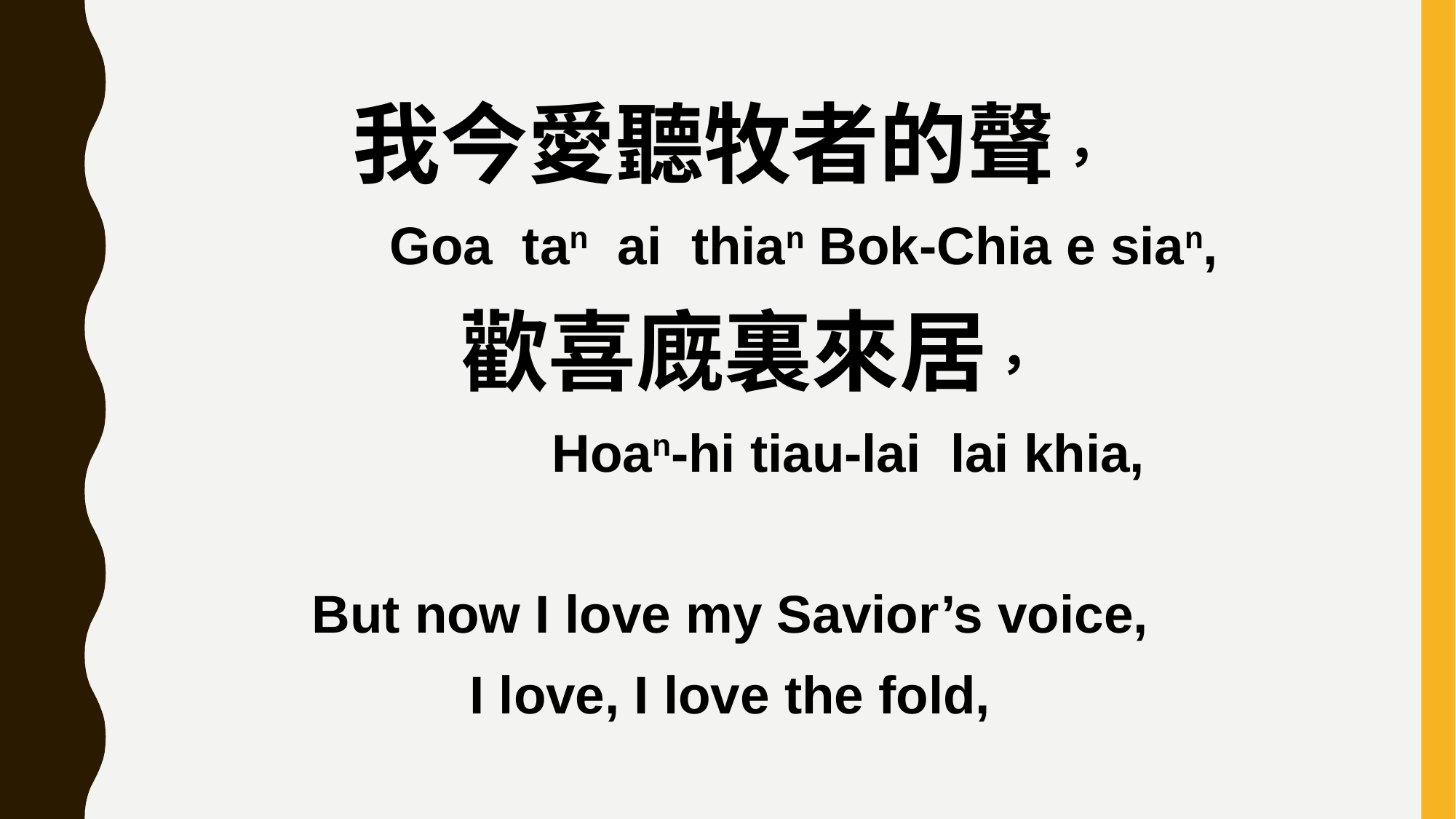

我今愛聽牧者的聲，
             Goa  tan  ai  thian Bok-Chia e sian,
 歡喜廐裏來居，
                        Hoan-hi tiau-lai  lai khia,

But now I love my Savior’s voice,
I love, I love the fold,